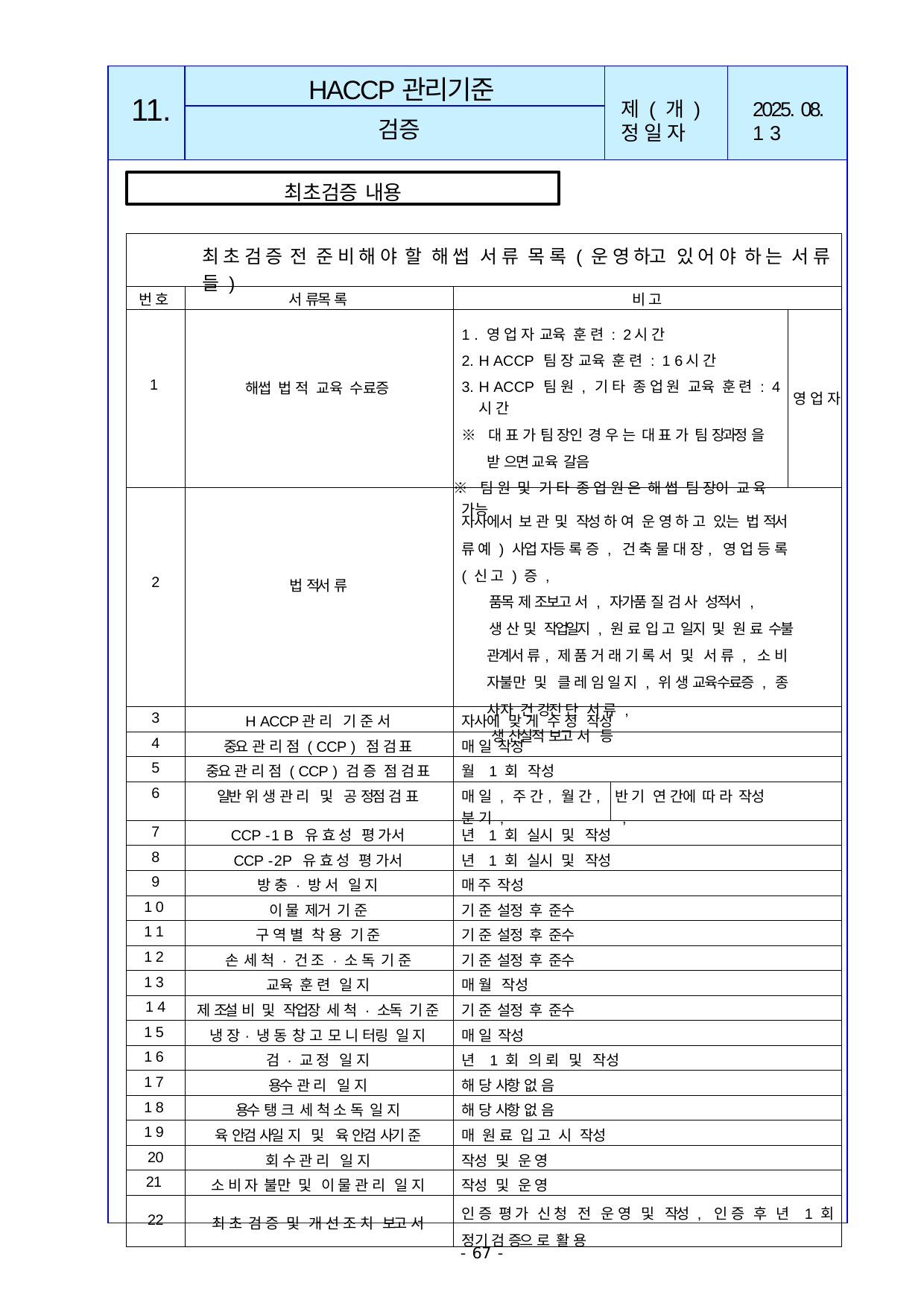

|  |  |  |  |
| --- | --- | --- | --- |
|  |  |  |  |
|  |  |  |  |
HACCP관리기준
11.
제 ( 개 ) 정 일 자
2025. 08. 1 3
검증
최초검증 내용
| 최 초 검 증 전 준 비 해 야 할 해 썹 서 류 목 록 ( 운 영 하고 있 어 야 하 는 서 류 들 ) |  |  |  |  |  |  |
| --- | --- | --- | --- | --- | --- | --- |
| 번 | 호 | 서 류목 록 | 비 고 |  |  |  |
| 1 |  | 해썹 법 적 교육 수료증 | 1 . 영 업 자 교육 훈 련 : 2시 간 H ACCP 팀 장 교육 훈 련 : 1 6시 간 H ACCP 팀 원 , 기 타 종 업 원 교육 훈 련 : 4시 간 ※ 대 표 가 팀 장인 경 우 는 대 표 가 팀 장과정 을 받 으면 교육 갈음 ※ 팀 원 및 기 타 종 업 원 은 해 썹 팀 장이 교 육 가능 |  |  | 영 업 자 |
| 2 |  | 법 적서 류 | 자사에서 보 관 및 작성 하 여 운 영 하 고 있는 법 적서 류 예 ) 사업 자등 록 증 , 건 축 물 대 장, 영 업 등 록 ( 신 고 ) 증 , 품목 제 조보고 서 , 자가품 질 검 사 성적서 , 생 산 및 작업일지 , 원 료 입 고 일지 및 원 료 수불 관계서 류, 제 품 거 래 기 록 서 및 서 류 , 소 비 자불만 및 클 레 임 일 지 , 위 생 교육수료증 , 종 사자 건 강진 단 서 류 , 생 산실적 보고 서 등 |  |  |  |
| 3 |  | H ACCP관 리 기 준 서 | 자사에 맞 게 수 정 작성 |  |  |  |
| 4 |  | 중요 관 리 점 ( CCP ) 점 검 표 | 매 일 작성 |  |  |  |
| 5 |  | 중요 관 리 점 ( CCP ) 검 증 점 검 표 | 월 1 회 작성 |  |  |  |
| 6 |  | 일반 위 생 관 리 및 공 정점 검 표 | 매 일 , 주 간, 월 간, 분 기 , | 반 기 , | 연 간에 따 라 작성 |  |
| 7 |  | CCP -1 B 유 효 성 평 가서 | 년 1 회 실시 및 작성 |  |  |  |
| 8 |  | CCP -2P 유 효 성 평 가서 | 년 1 회 실시 및 작성 |  |  |  |
| 9 |  | 방 충 · 방 서 일 지 | 매 주 작성 |  |  |  |
| 1 | 0 | 이 물 제거 기 준 | 기 준 설정 후 준수 |  |  |  |
| 1 | 1 | 구 역 별 착 용 기 준 | 기 준 설정 후 준수 |  |  |  |
| 1 | 2 | 손 세 척 · 건 조 · 소 독 기 준 | 기 준 설정 후 준수 |  |  |  |
| 1 | 3 | 교육 훈 련 일 지 | 매 월 작성 |  |  |  |
| 1 4 |  | 제 조설 비 및 작업장 세 척 · 소독 기 준 | 기 준 설정 후 준수 |  |  |  |
| 1 | 5 | 냉 장· 냉 동 창 고 모 니 터링 일 지 | 매 일 작성 |  |  |  |
| 1 | 6 | 검 · 교 정 일 지 | 년 1 회 의 뢰 및 작성 |  |  |  |
| 1 | 7 | 용수 관 리 일 지 | 해 당 사항 없 음 |  |  |  |
| 1 | 8 | 용수 탱 크 세 척 소 독 일 지 | 해 당 사항 없 음 |  |  |  |
| 1 | 9 | 육 안검 사일 지 및 육 안검 사기 준 | 매 원 료 입 고 시 작성 |  |  |  |
| 20 |  | 회 수 관 리 일 지 | 작성 및 운 영 |  |  |  |
| 21 |  | 소 비 자 불만 및 이 물 관 리 일 지 | 작성 및 운 영 |  |  |  |
| 22 |  | 최 초 검 증 및 개 선 조 치 보고 서 | 인 증 평 가 신 청 전 운 영 및 작성 , 인 증 후 년 1 회 정기 검 증으 로 활 용 |  |  |  |
- 67 -